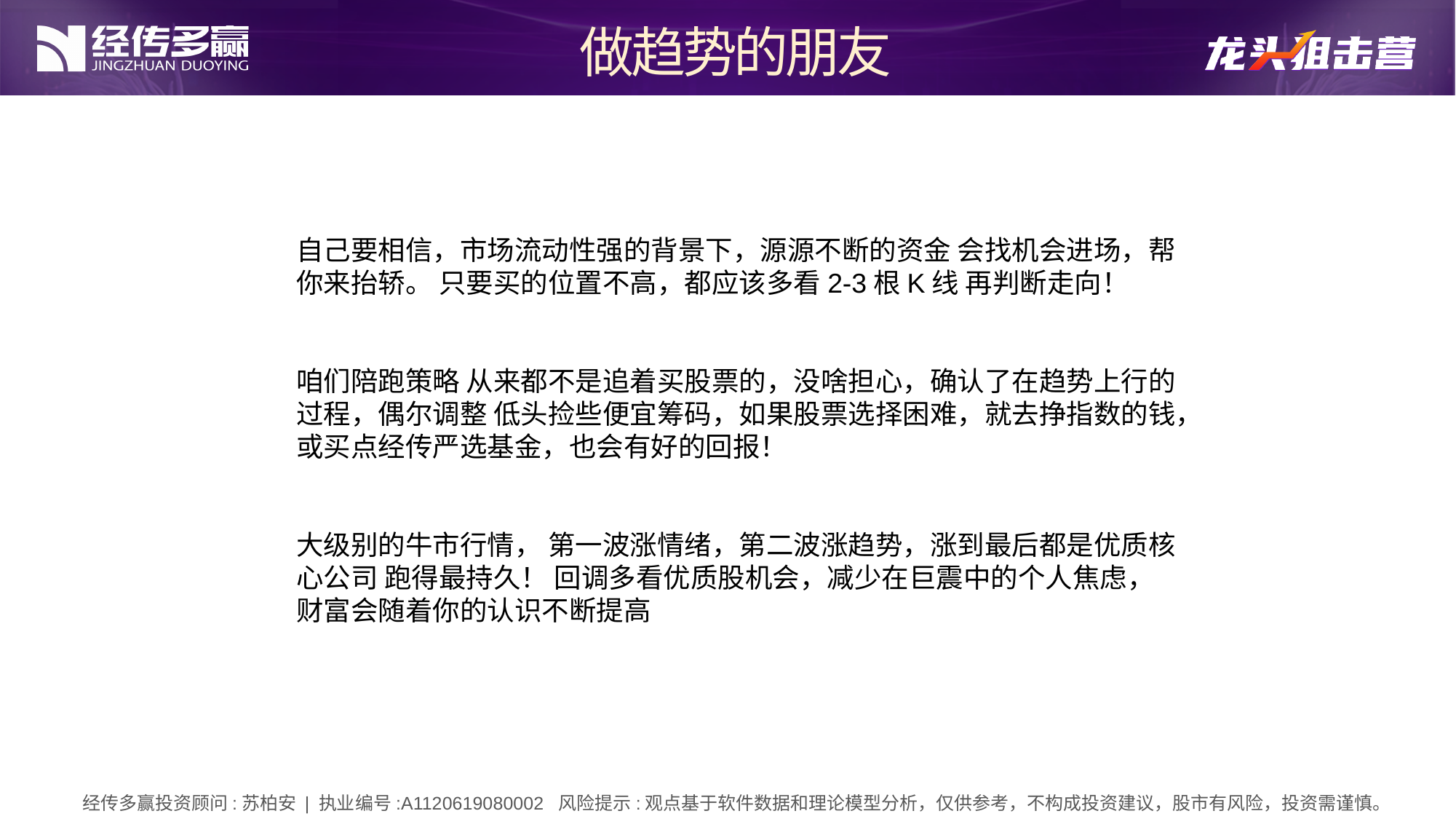

做趋势的朋友
自己要相信，市场流动性强的背景下，源源不断的资金 会找机会进场，帮你来抬轿。 只要买的位置不高，都应该多看2-3根K线 再判断走向！

咱们陪跑策略 从来都不是追着买股票的，没啥担心，确认了在趋势上行的过程，偶尔调整 低头捡些便宜筹码，如果股票选择困难，就去挣指数的钱，或买点经传严选基金，也会有好的回报！

大级别的牛市行情， 第一波涨情绪，第二波涨趋势，涨到最后都是优质核心公司 跑得最持久！ 回调多看优质股机会，减少在巨震中的个人焦虑，
财富会随着你的认识不断提高